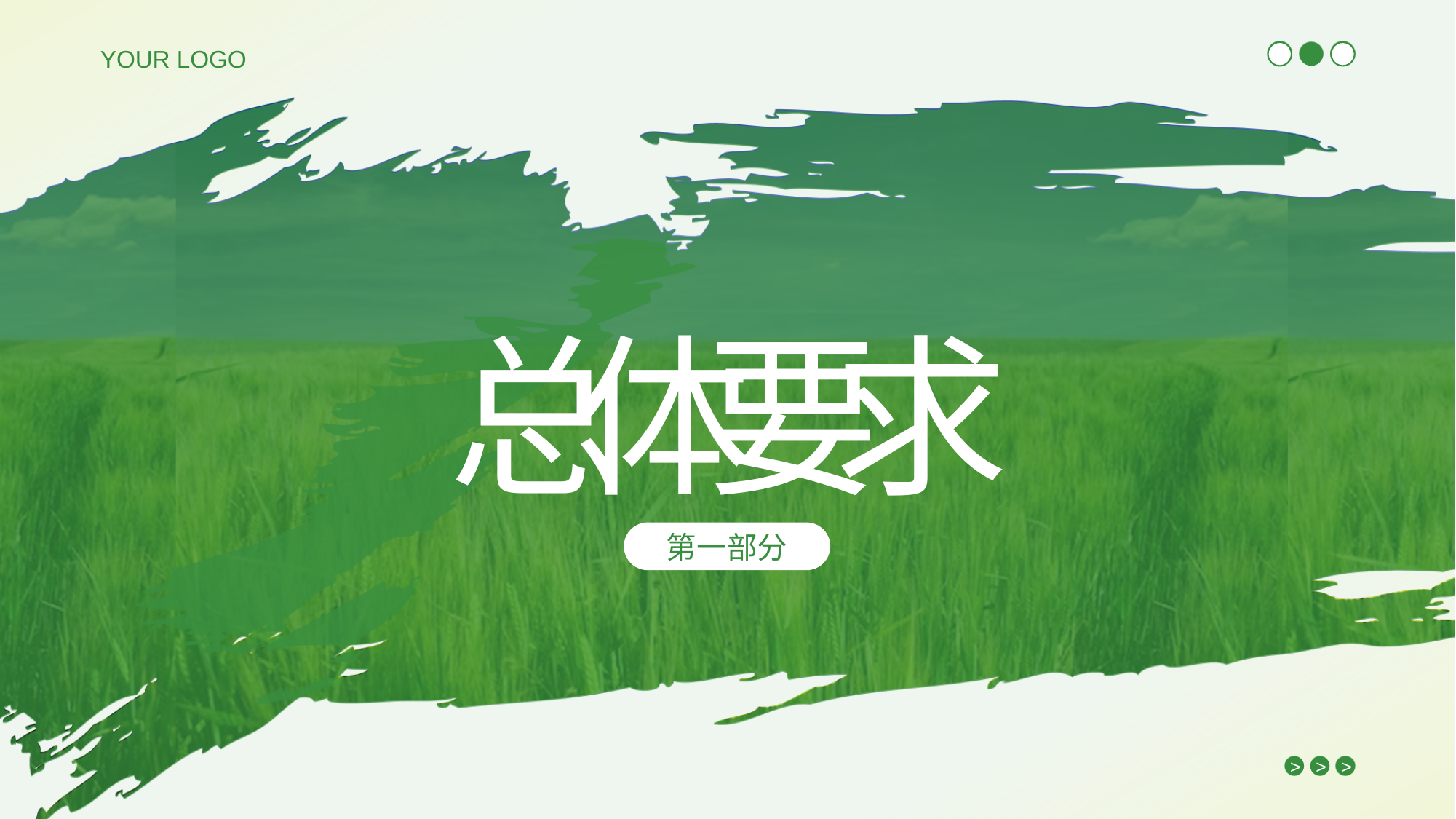

YOUR LOGO

总体要求
第一部分
>
>
>